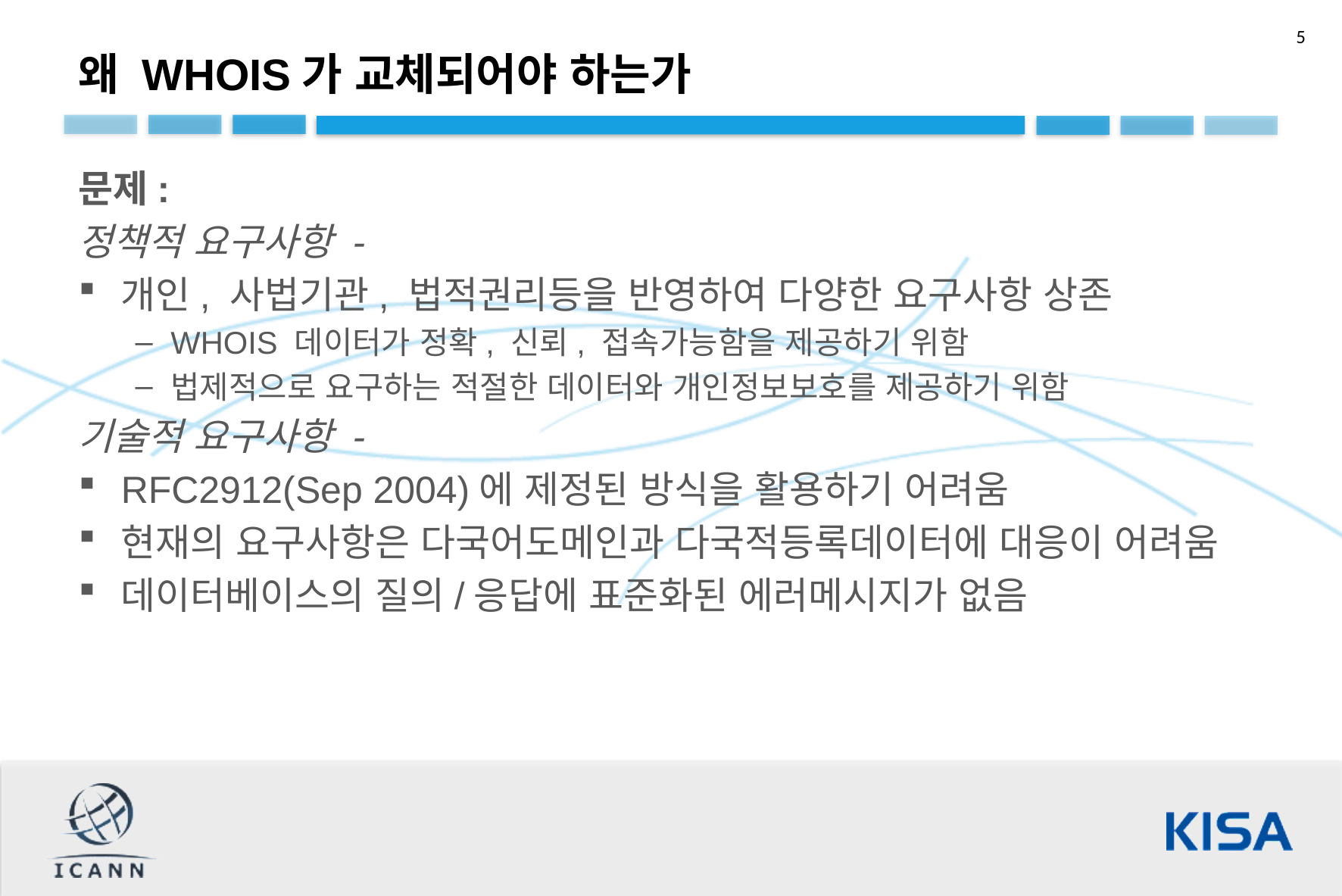

왜 WHOIS가 교체되어야 하는가
문제:
정책적 요구사항 -
개인, 사법기관, 법적권리등을 반영하여 다양한 요구사항 상존
WHOIS 데이터가 정확, 신뢰, 접속가능함을 제공하기 위함
법제적으로 요구하는 적절한 데이터와 개인정보보호를 제공하기 위함
기술적 요구사항 -
RFC2912(Sep 2004)에 제정된 방식을 활용하기 어려움
현재의 요구사항은 다국어도메인과 다국적등록데이터에 대응이 어려움
데이터베이스의 질의/응답에 표준화된 에러메시지가 없음